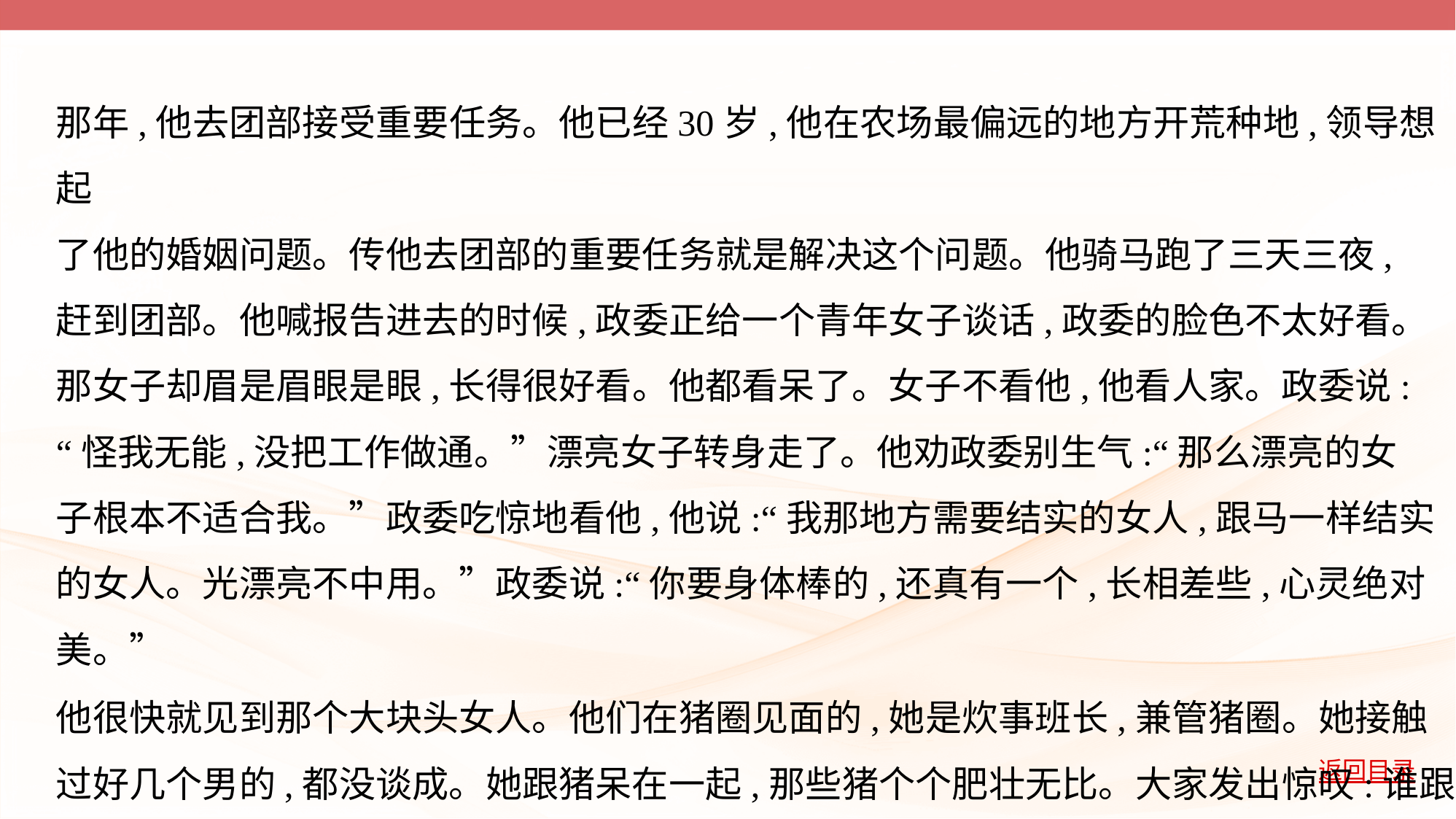

那年,他去团部接受重要任务。他已经30岁,他在农场最偏远的地方开荒种地,领导想起
了他的婚姻问题。传他去团部的重要任务就是解决这个问题。他骑马跑了三天三夜,
赶到团部。他喊报告进去的时候,政委正给一个青年女子谈话,政委的脸色不太好看。
那女子却眉是眉眼是眼,长得很好看。他都看呆了。女子不看他,他看人家。政委说:
“怪我无能,没把工作做通。”漂亮女子转身走了。他劝政委别生气:“那么漂亮的女
子根本不适合我。”政委吃惊地看他,他说:“我那地方需要结实的女人,跟马一样结实
的女人。光漂亮不中用。”政委说:“你要身体棒的,还真有一个,长相差些,心灵绝对
美。”
他很快就见到那个大块头女人。他们在猪圈见面的,她是炊事班长,兼管猪圈。她接触
过好几个男的,都没谈成。她跟猪呆在一起,那些猪个个肥壮无比。大家发出惊叹:谁跟